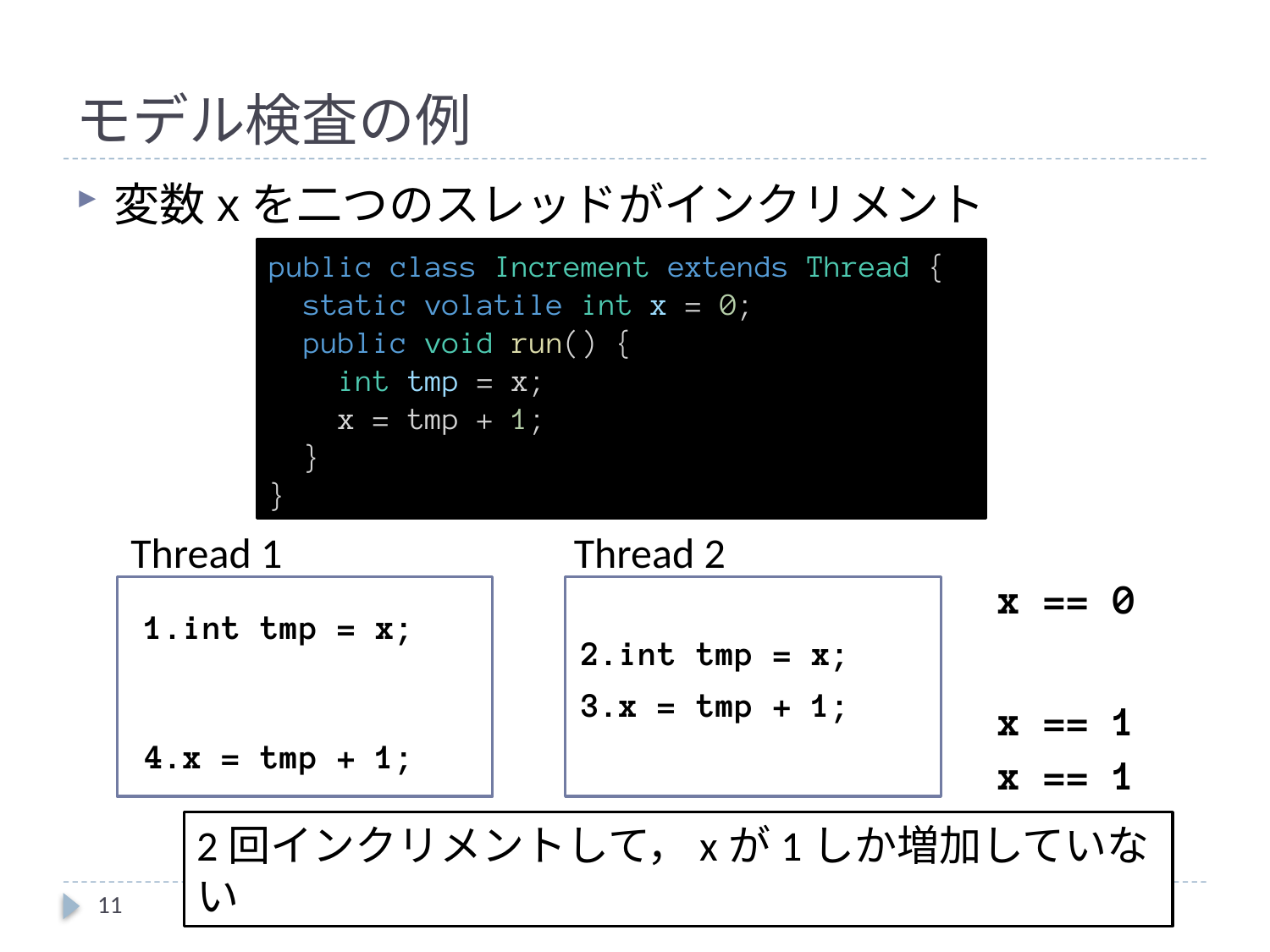

# モデル検査の例
変数xを二つのスレッドがインクリメント
public class Increment extends Thread {
  static volatile int x = 0;
  public void run() {
    int tmp = x;
    x = tmp + 1;
  }
}
Thread 2
Thread 1
x == 0

1.int tmp = x;
2.int tmp = x;
3.x = tmp + 1;
x == 1
4.x = tmp + 1;
x == 1
2回インクリメントして，xが1しか増加していない
11